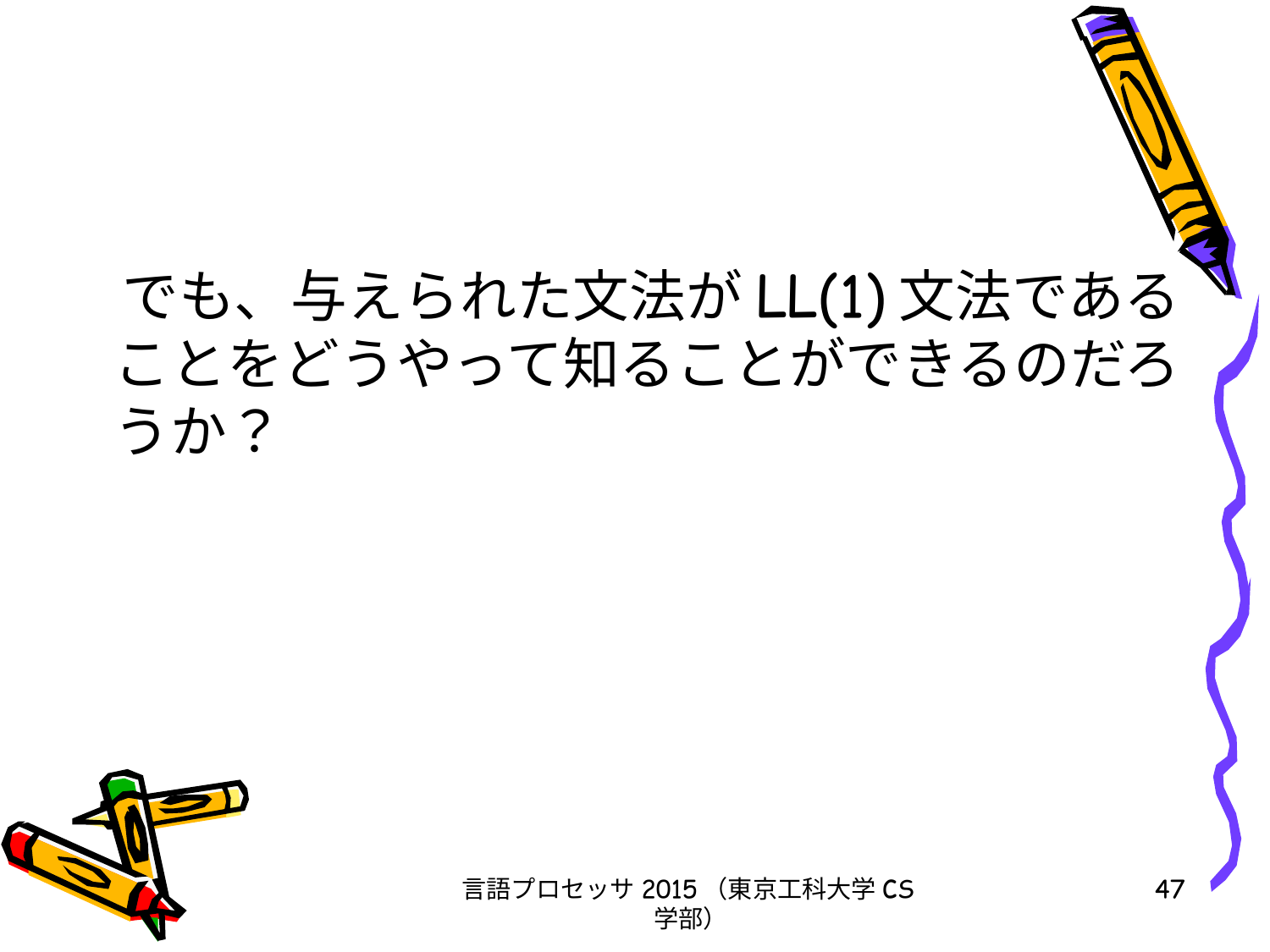

#
　でも、与えられた文法がLL(1)文法であることをどうやって知ることができるのだろうか？
言語プロセッサ2015（東京工科大学CS学部）
47